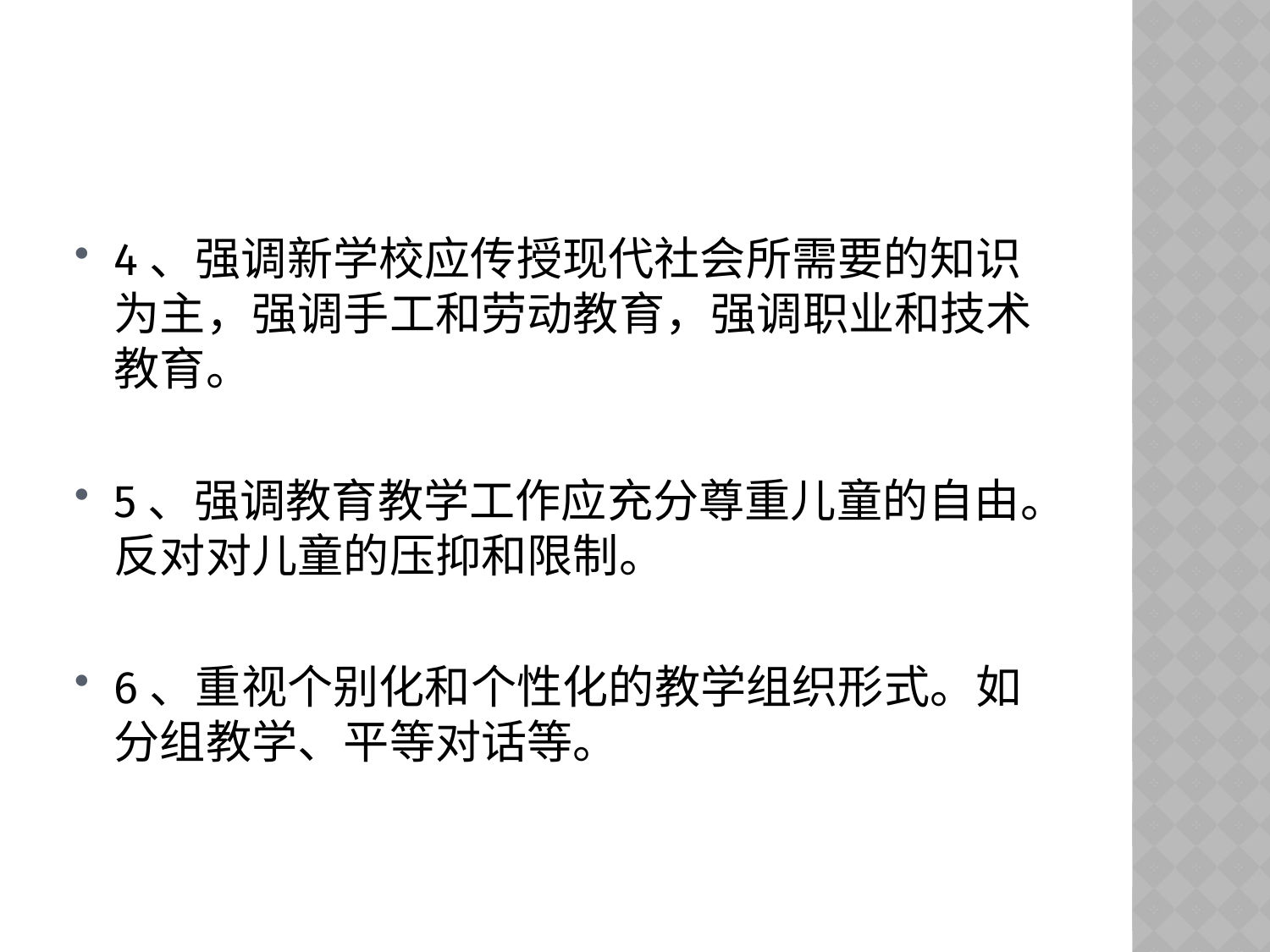

#
4、强调新学校应传授现代社会所需要的知识为主，强调手工和劳动教育，强调职业和技术教育。

5、强调教育教学工作应充分尊重儿童的自由。反对对儿童的压抑和限制。

6、重视个别化和个性化的教学组织形式。如分组教学、平等对话等。